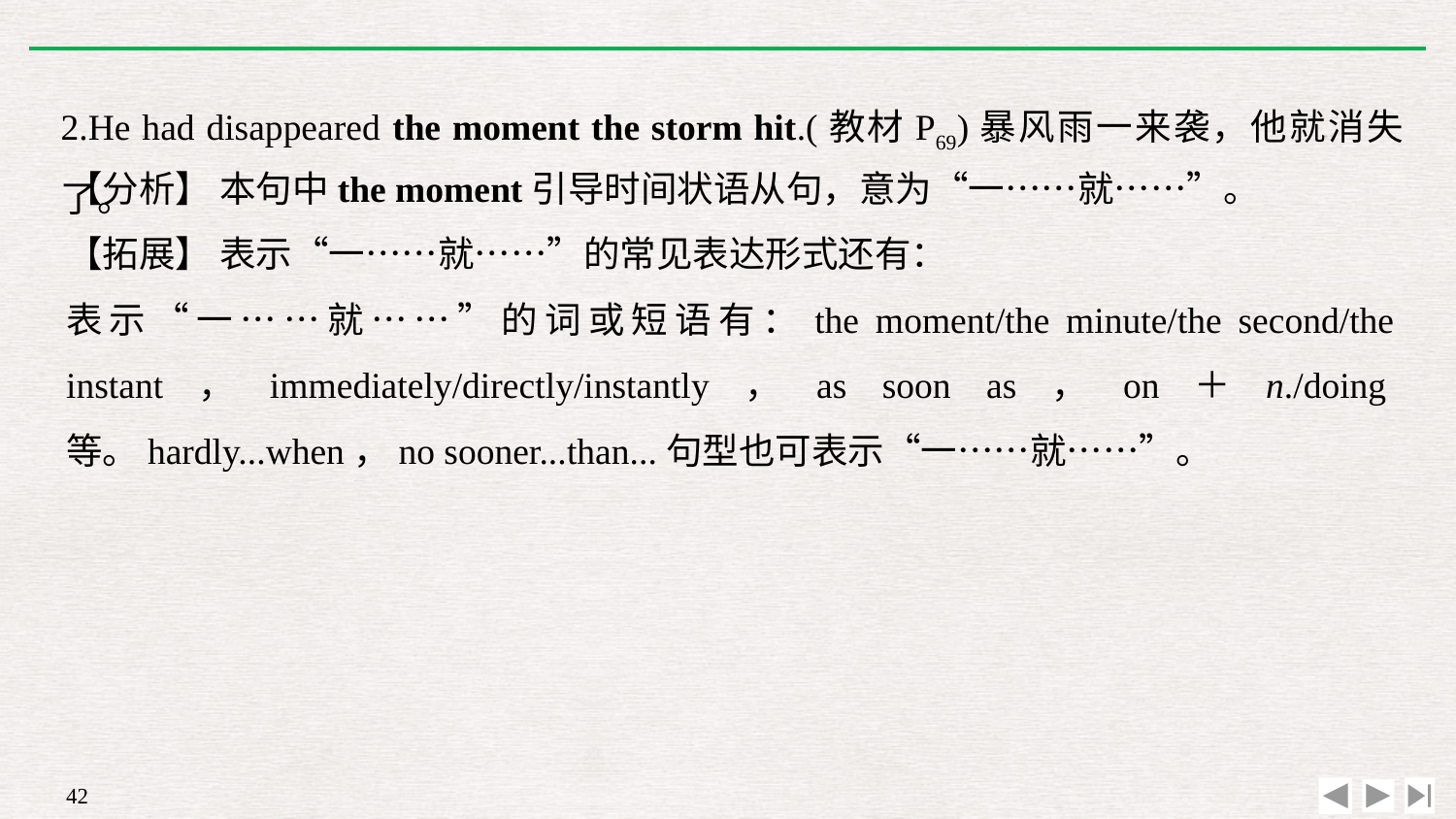

2.He had disappeared the moment the storm hit.(教材P69)暴风雨一来袭，他就消失了。
【分析】 本句中the moment引导时间状语从句，意为“一……就……”。
【拓展】 表示“一……就……”的常见表达形式还有：
表示“一……就……”的词或短语有：the moment/the minute/the second/the instant，immediately/directly/instantly，as soon as，on＋n./doing等。hardly...when，no sooner...than...句型也可表示“一……就……”。